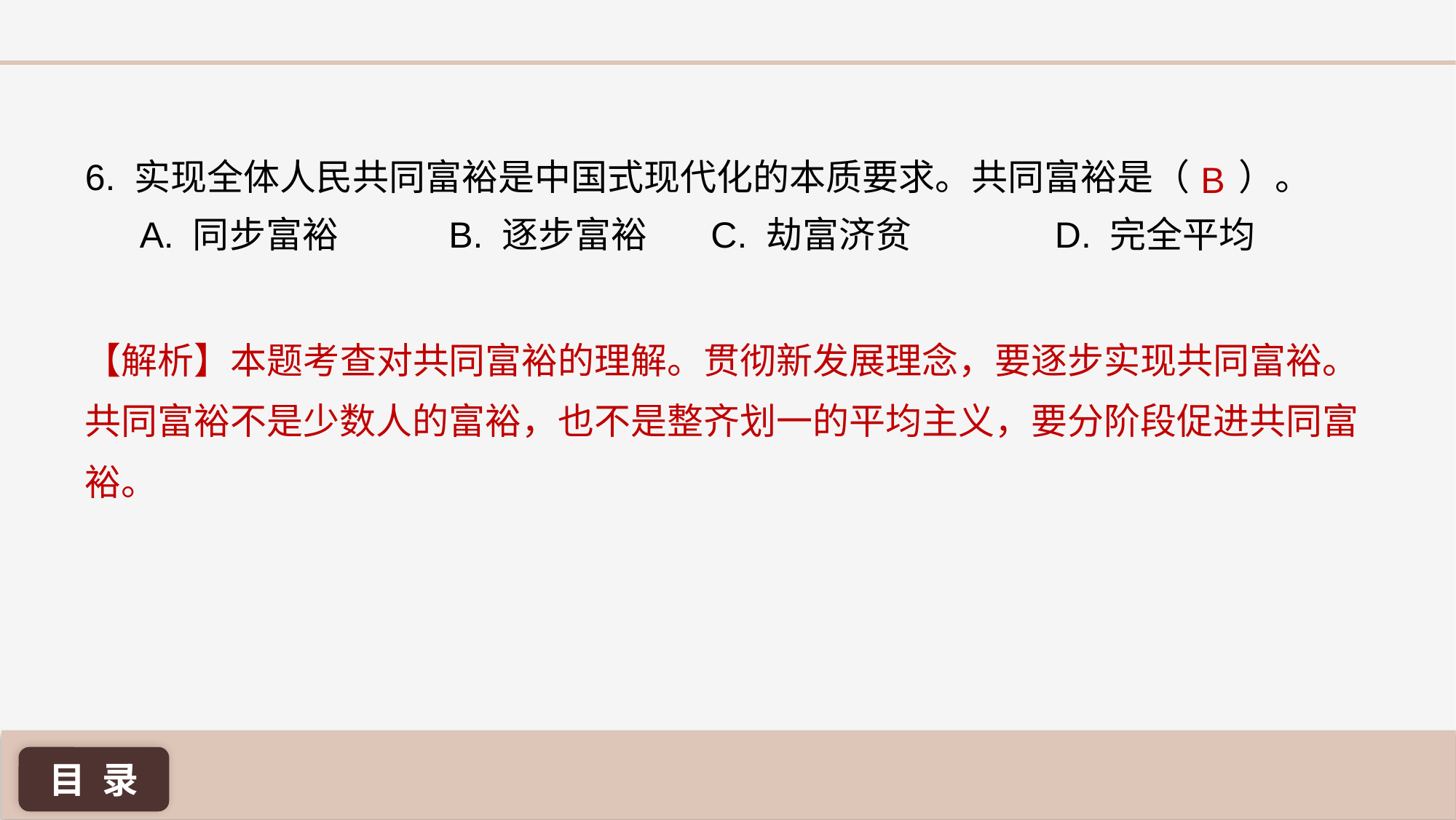

6. 实现全体人民共同富裕是中国式现代化的本质要求。共同富裕是（      ）。
A. 同步富裕 	          B. 逐步富裕 	  C. 劫富济贫	    D. 完全平均
B
【解析】本题考查对共同富裕的理解。贯彻新发展理念，要逐步实现共同富裕。共同富裕不是少数人的富裕，也不是整齐划一的平均主义，要分阶段促进共同富裕。